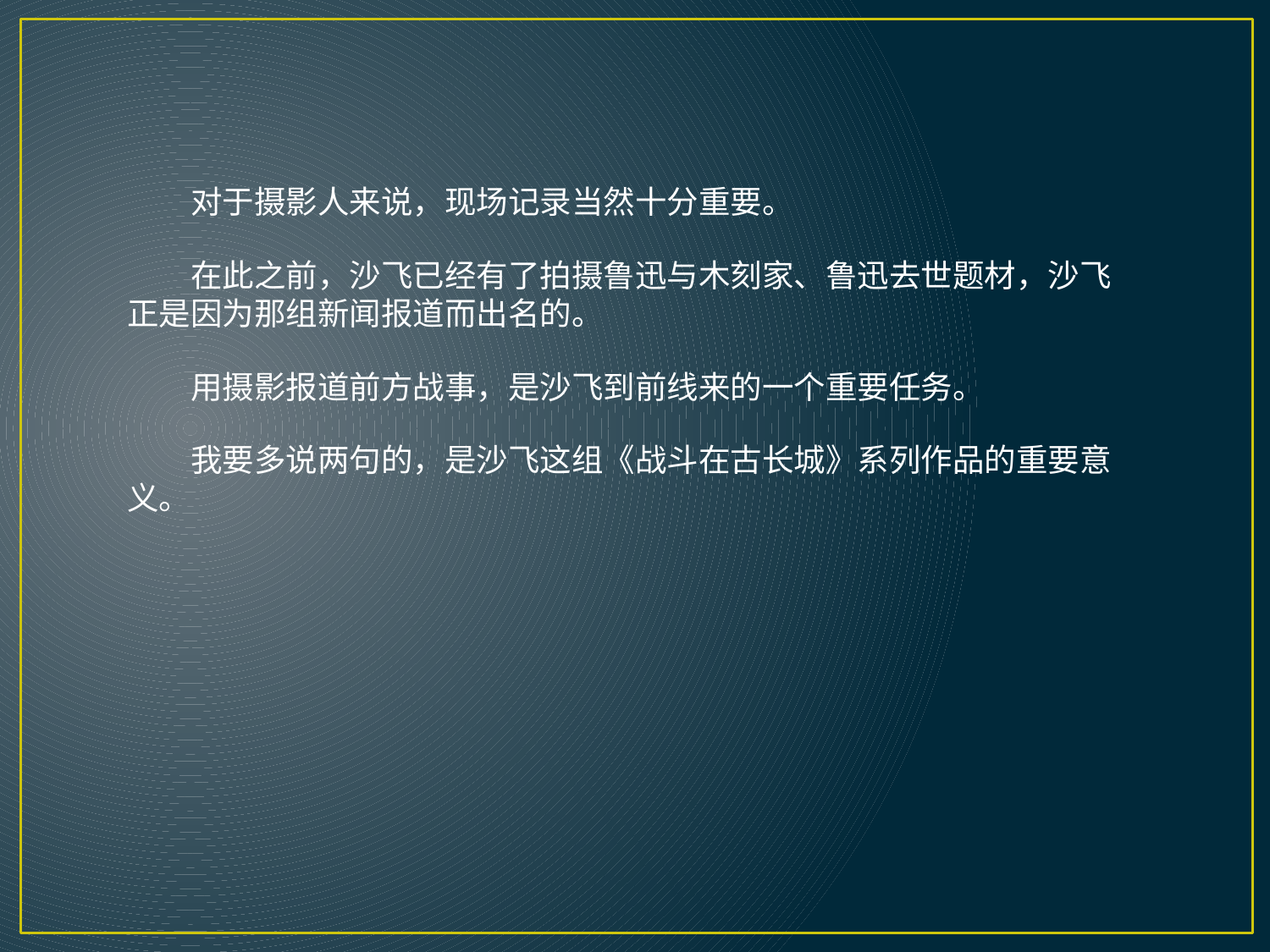

对于摄影人来说，现场记录当然十分重要。
在此之前，沙飞已经有了拍摄鲁迅与木刻家、鲁迅去世题材，沙飞正是因为那组新闻报道而出名的。
用摄影报道前方战事，是沙飞到前线来的一个重要任务。
我要多说两句的，是沙飞这组《战斗在古长城》系列作品的重要意义。